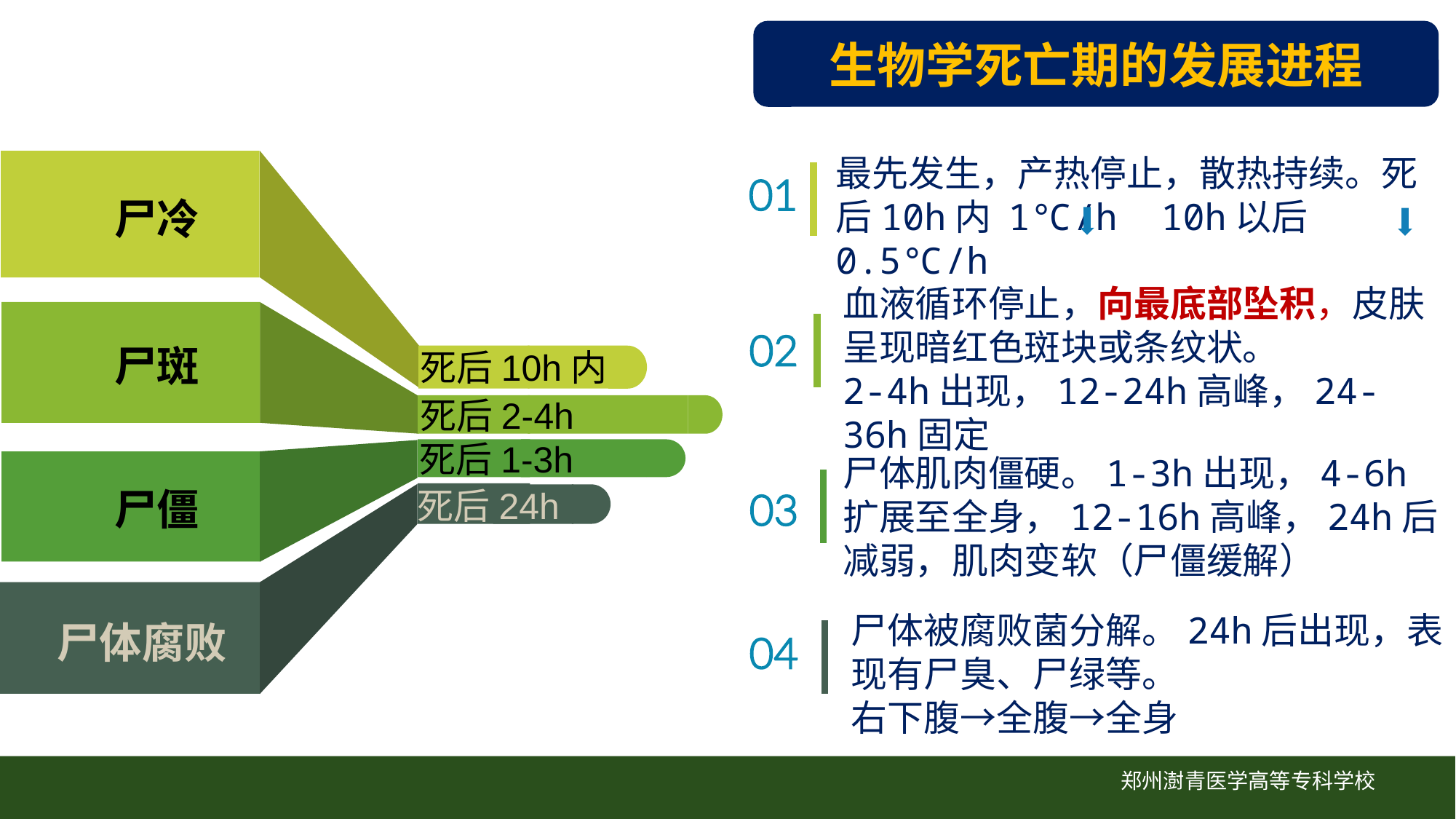

生物学死亡期的发展进程
最先发生，产热停止，散热持续。死后10h内 1℃/h  10h以后 0.5℃/h

01
尸冷

血液循环停止，向最底部坠积，皮肤呈现暗红色斑块或条纹状。
2-4h出现，12-24h高峰，24-36h固定
02
尸斑
死后10h内
死后2-4h
死后1-3h
尸体肌肉僵硬。1-3h出现，4-6h扩展至全身，12-16h高峰，24h后减弱，肌肉变软（尸僵缓解）
03
尸僵
死后24h
尸体被腐败菌分解。24h后出现，表现有尸臭、尸绿等。
右下腹→全腹→全身
尸体腐败
04
郑州澍青医学高等专科学校